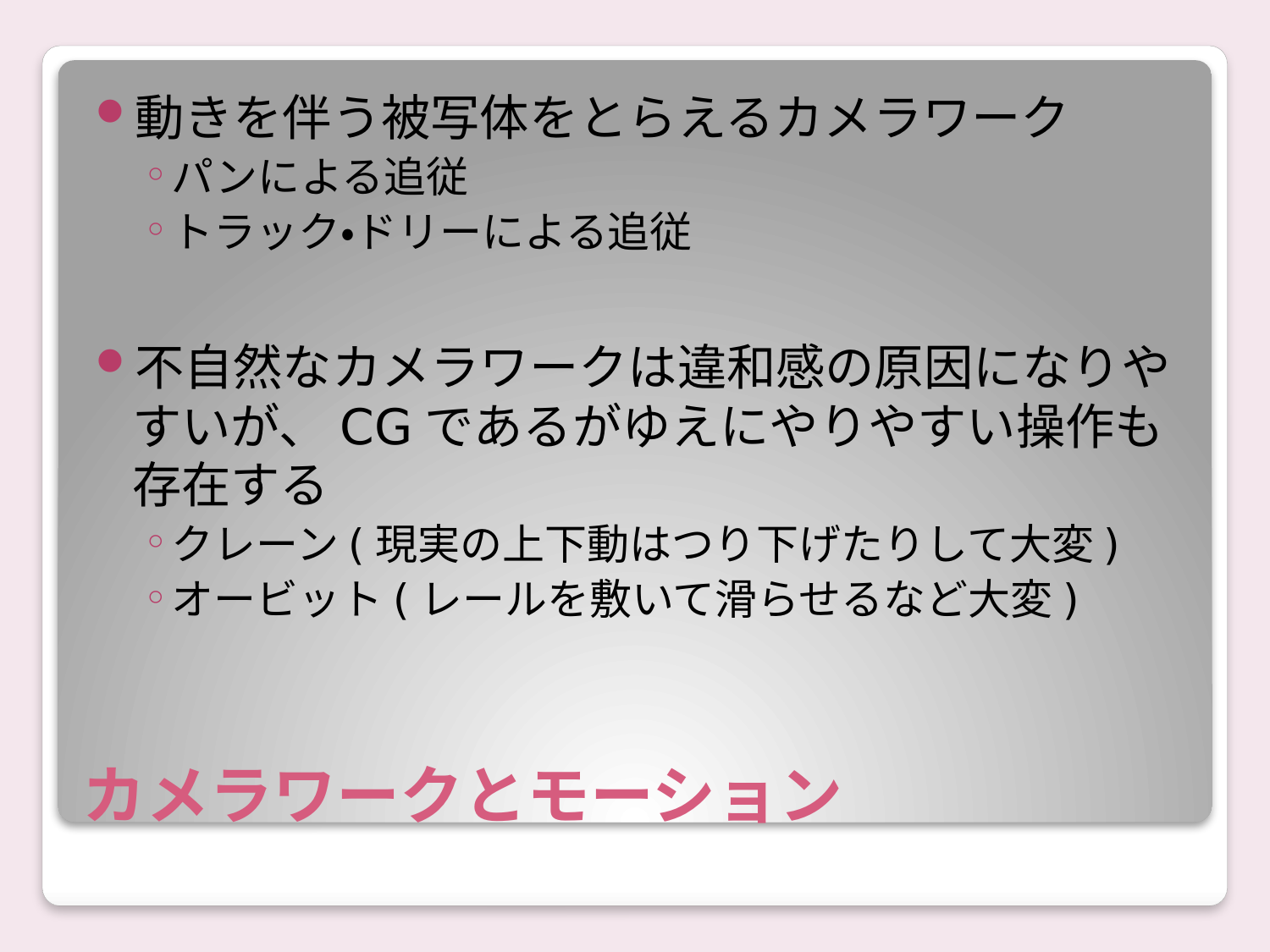

動きを伴う被写体をとらえるカメラワーク
パンによる追従
トラック・ドリーによる追従

不自然なカメラワークは違和感の原因になりやすいが、CGであるがゆえにやりやすい操作も存在する
クレーン(現実の上下動はつり下げたりして大変)
オービット(レールを敷いて滑らせるなど大変)
# カメラワークとモーション